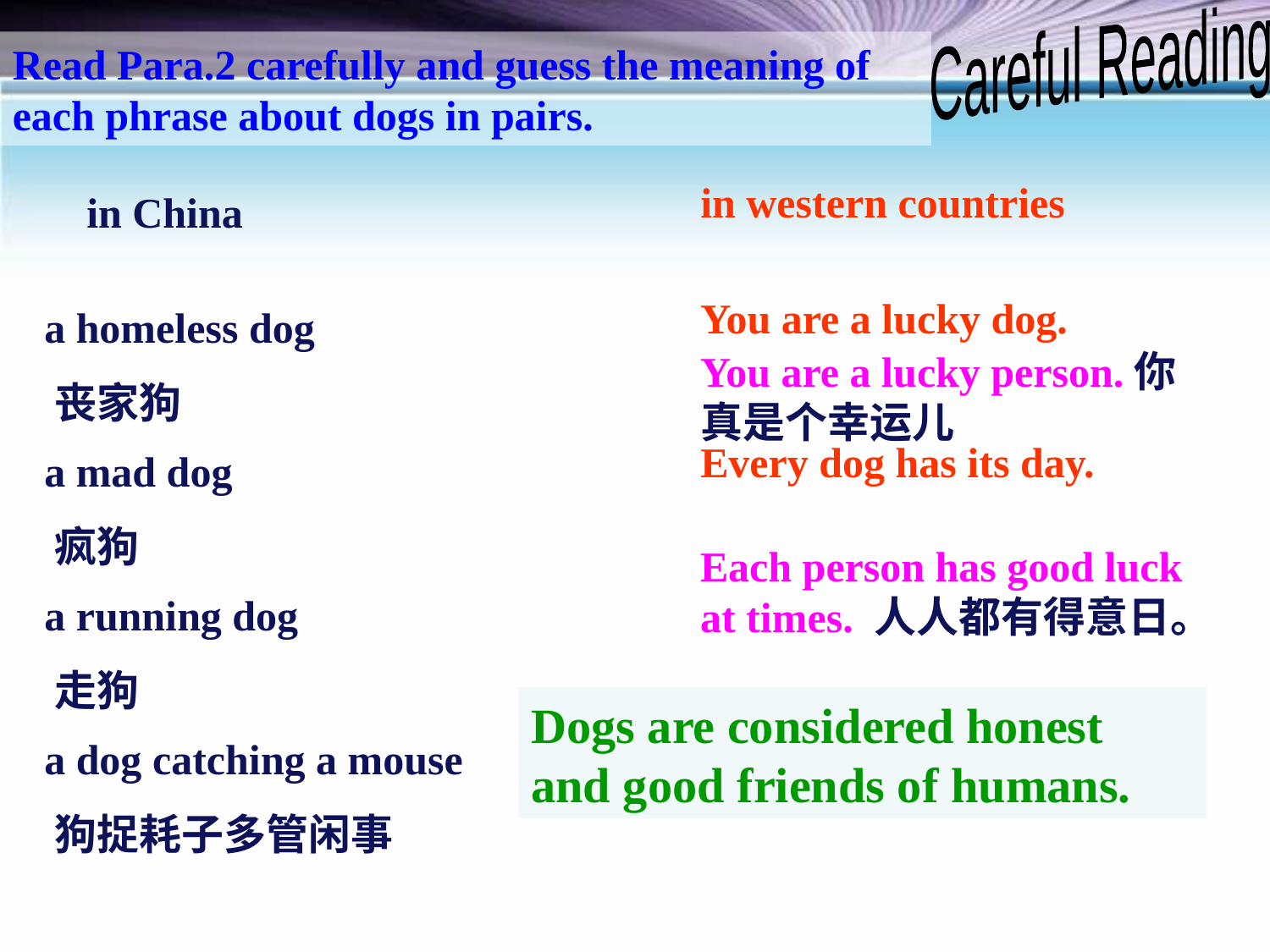

Careful Reading
Read Para.2 carefully and guess the meaning of each phrase about dogs in pairs.
in western countries
in China
You are a lucky dog.

Every dog has its day.
a homeless dog

a mad dog

a running dog

a dog catching a mouse
You are a lucky person.你真是个幸运儿

Each person has good luck at times. 人人都有得意日。
丧家狗

疯狗

走狗

狗捉耗子多管闲事
Dogs are considered honest and good friends of humans.